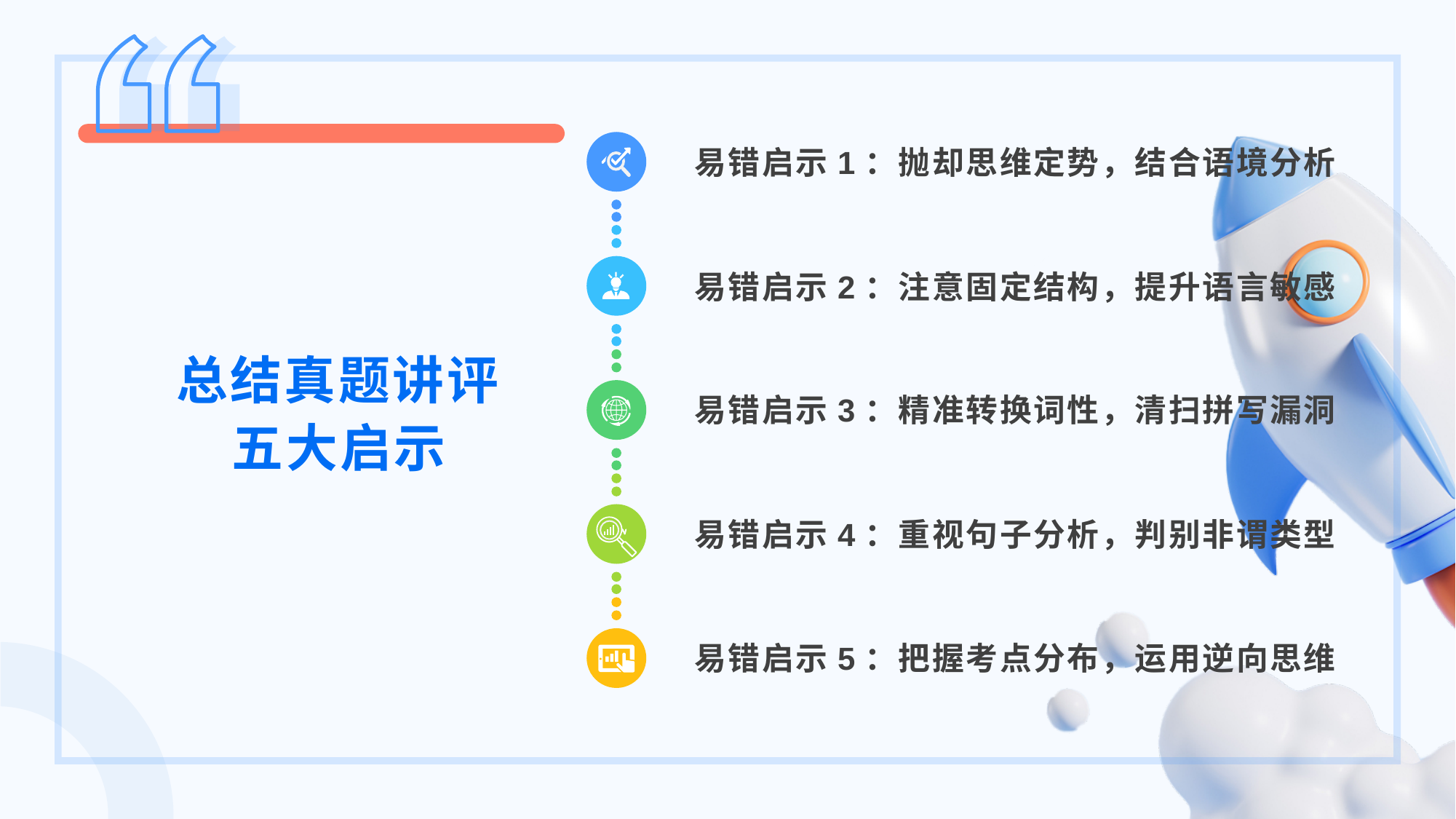

易错启示1：抛却思维定势，结合语境分析

易错启示2：注意固定结构，提升语言敏感

总结真题讲评五大启示

易错启示3：精准转换词性，清扫拼写漏洞

易错启示4：重视句子分析，判别非谓类型

易错启示5：把握考点分布，运用逆向思维